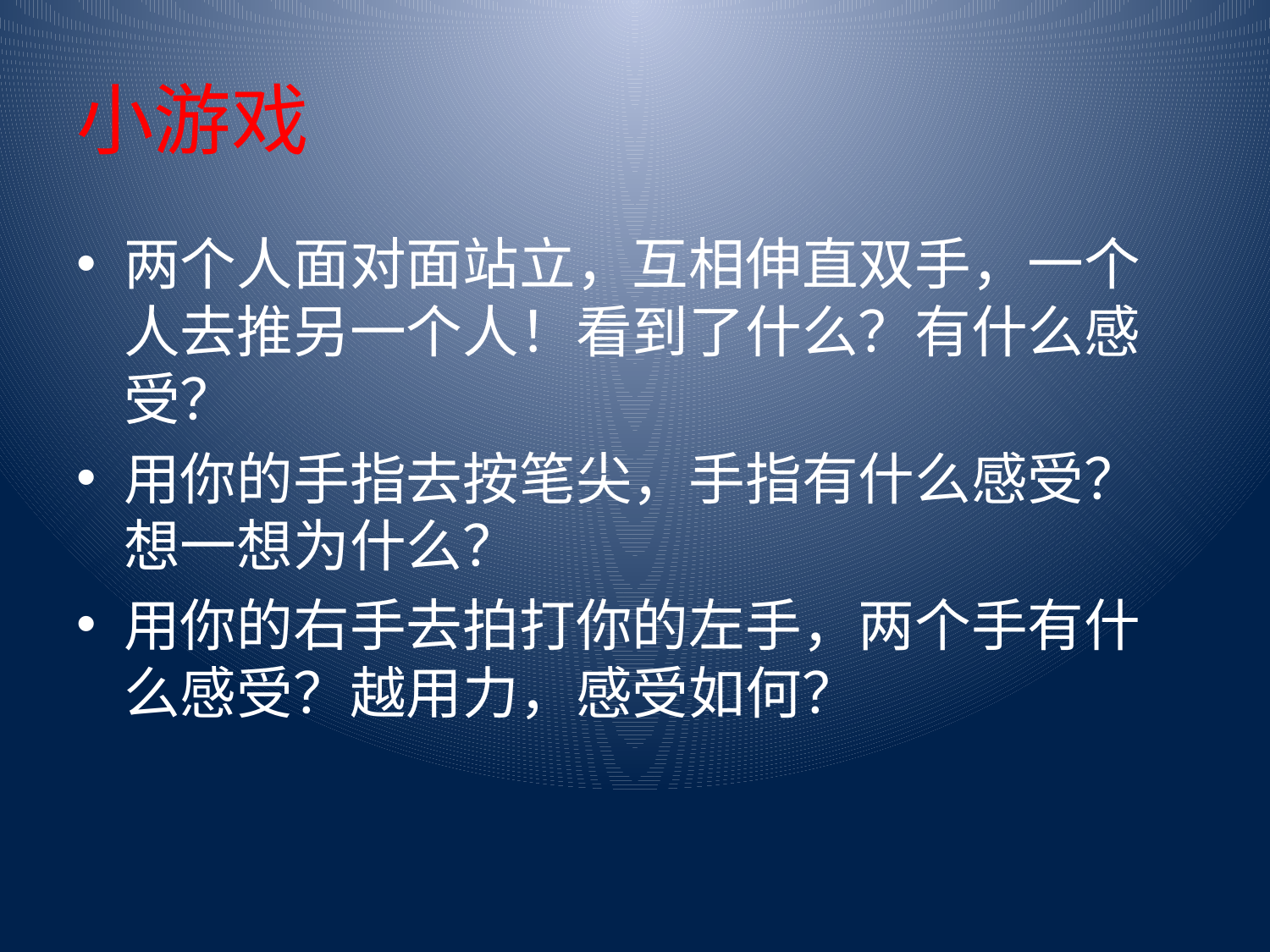

# 小游戏
两个人面对面站立，互相伸直双手，一个人去推另一个人！看到了什么？有什么感受？
用你的手指去按笔尖，手指有什么感受？想一想为什么？
用你的右手去拍打你的左手，两个手有什么感受？越用力，感受如何？